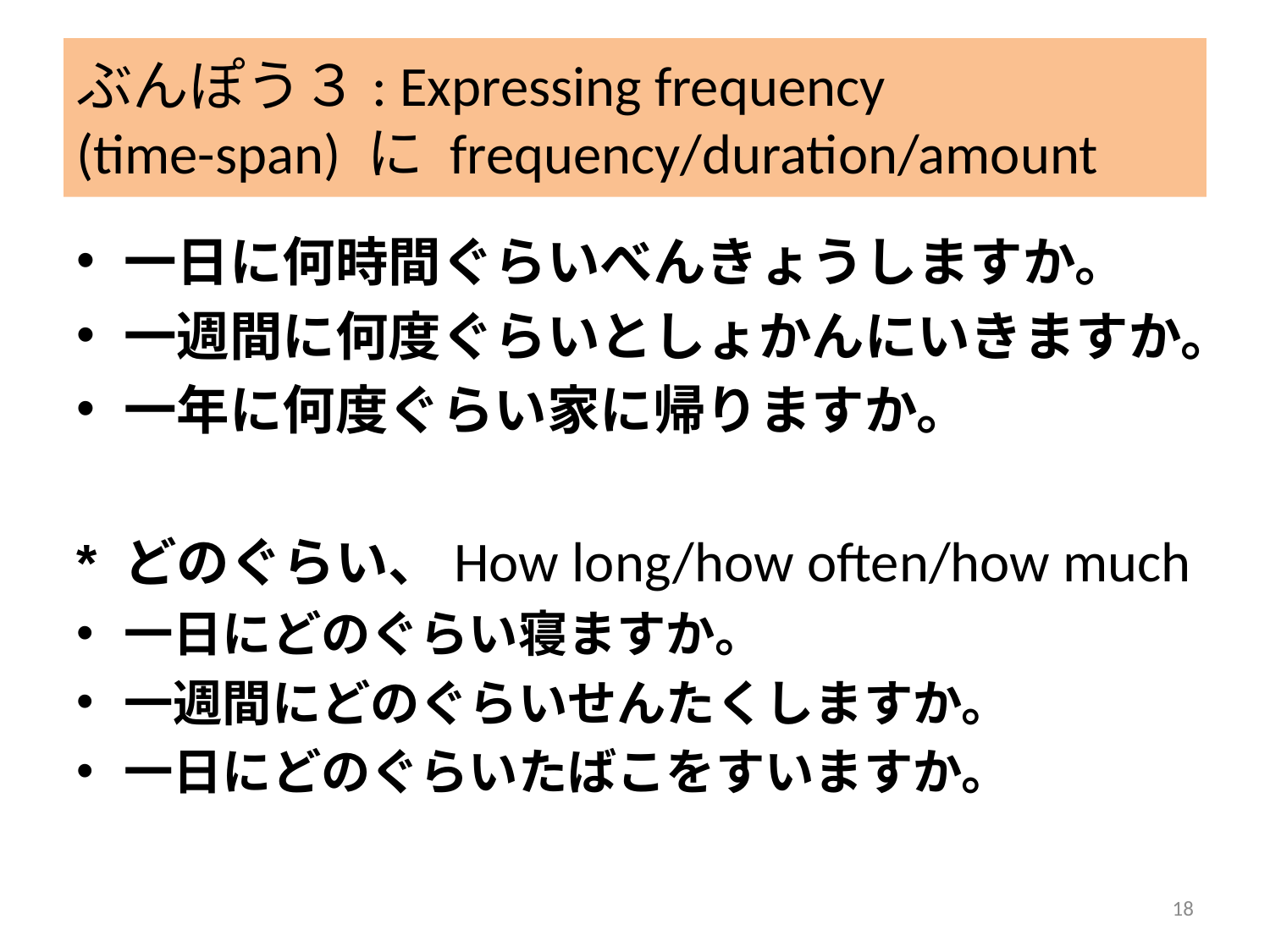

# ぶんぽう３: Expressing frequency (time-span) に frequency/duration/amount
一日に何時間ぐらいべんきょうしますか。
一週間に何度ぐらいとしょかんにいきますか。
一年に何度ぐらい家に帰りますか。

* どのぐらい、How long/how often/how much
一日にどのぐらい寝ますか。
一週間にどのぐらいせんたくしますか。
一日にどのぐらいたばこをすいますか。

18